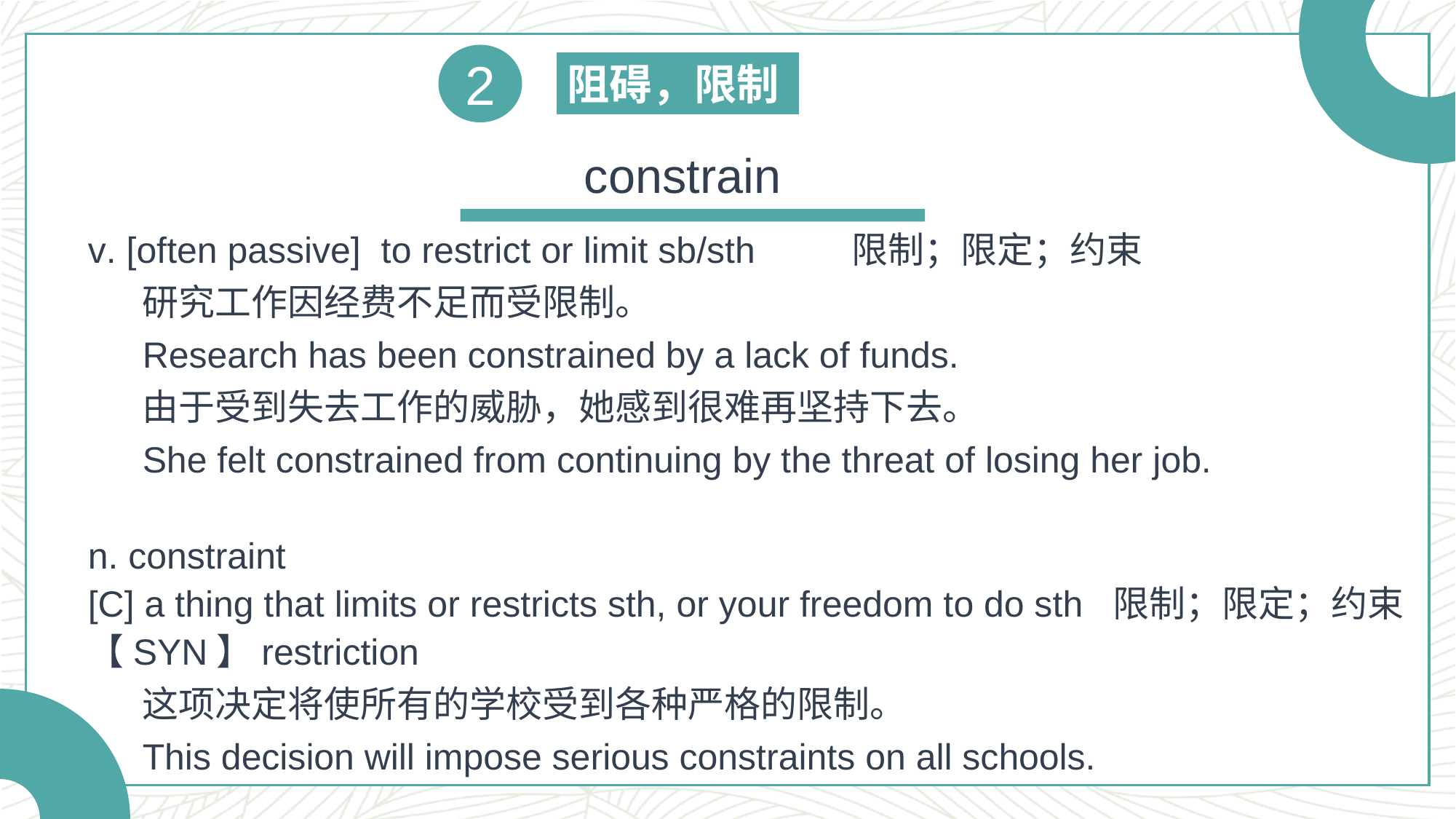

2
阻碍，限制
constrain

v. [often passive]  to restrict or limit sb/sth 	限制；限定；约束
研究工作因经费不足而受限制。
Research has been constrained by a lack of funds.
由于受到失去工作的威胁，她感到很难再坚持下去。
She felt constrained from continuing by the threat of losing her job.

n. constraint
[C] a thing that limits or restricts sth, or your freedom to do sth  限制；限定；约束
【SYN】restriction
这项决定将使所有的学校受到各种严格的限制。
This decision will impose serious constraints on all schools.